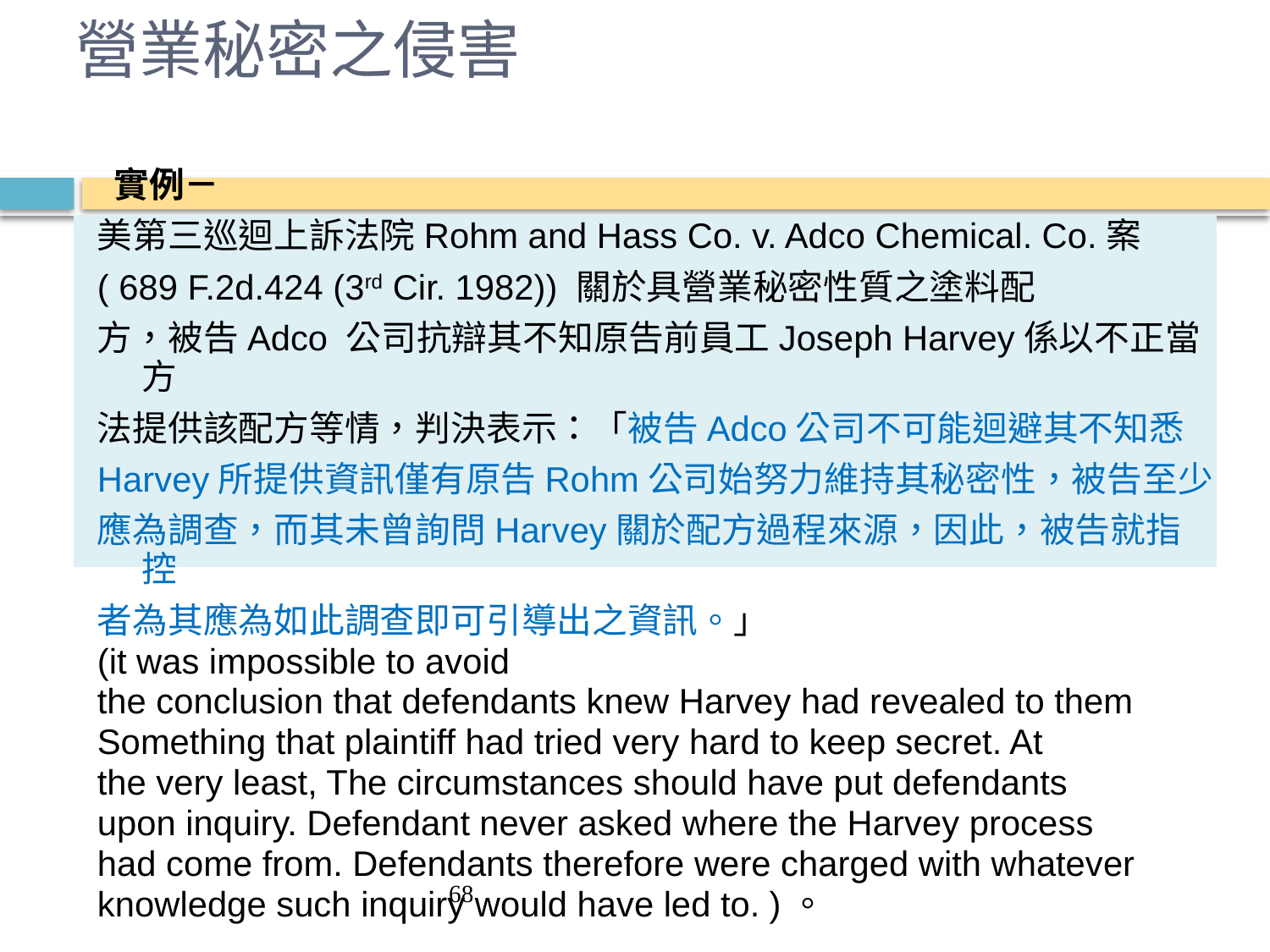

# 營業秘密之侵害
 實例－
美第三巡迴上訴法院Rohm and Hass Co. v. Adco Chemical. Co.案
( 689 F.2d.424 (3rd Cir. 1982)) 關於具營業秘密性質之塗料配
方，被告Adco 公司抗辯其不知原告前員工Joseph Harvey係以不正當方
法提供該配方等情，判決表示：「被告Adco公司不可能迴避其不知悉
Harvey所提供資訊僅有原告Rohm公司始努力維持其秘密性，被告至少
應為調查，而其未曾詢問Harvey關於配方過程來源，因此，被告就指控
者為其應為如此調查即可引導出之資訊。」
(it was impossible to avoid
the conclusion that defendants knew Harvey had revealed to them
Something that plaintiff had tried very hard to keep secret. At
the very least, The circumstances should have put defendants
upon inquiry. Defendant never asked where the Harvey process
had come from. Defendants therefore were charged with whatever
knowledge such inquiry would have led to. )。

其以間接推論方式導出轉得人轉得時之惡意侵害。

68